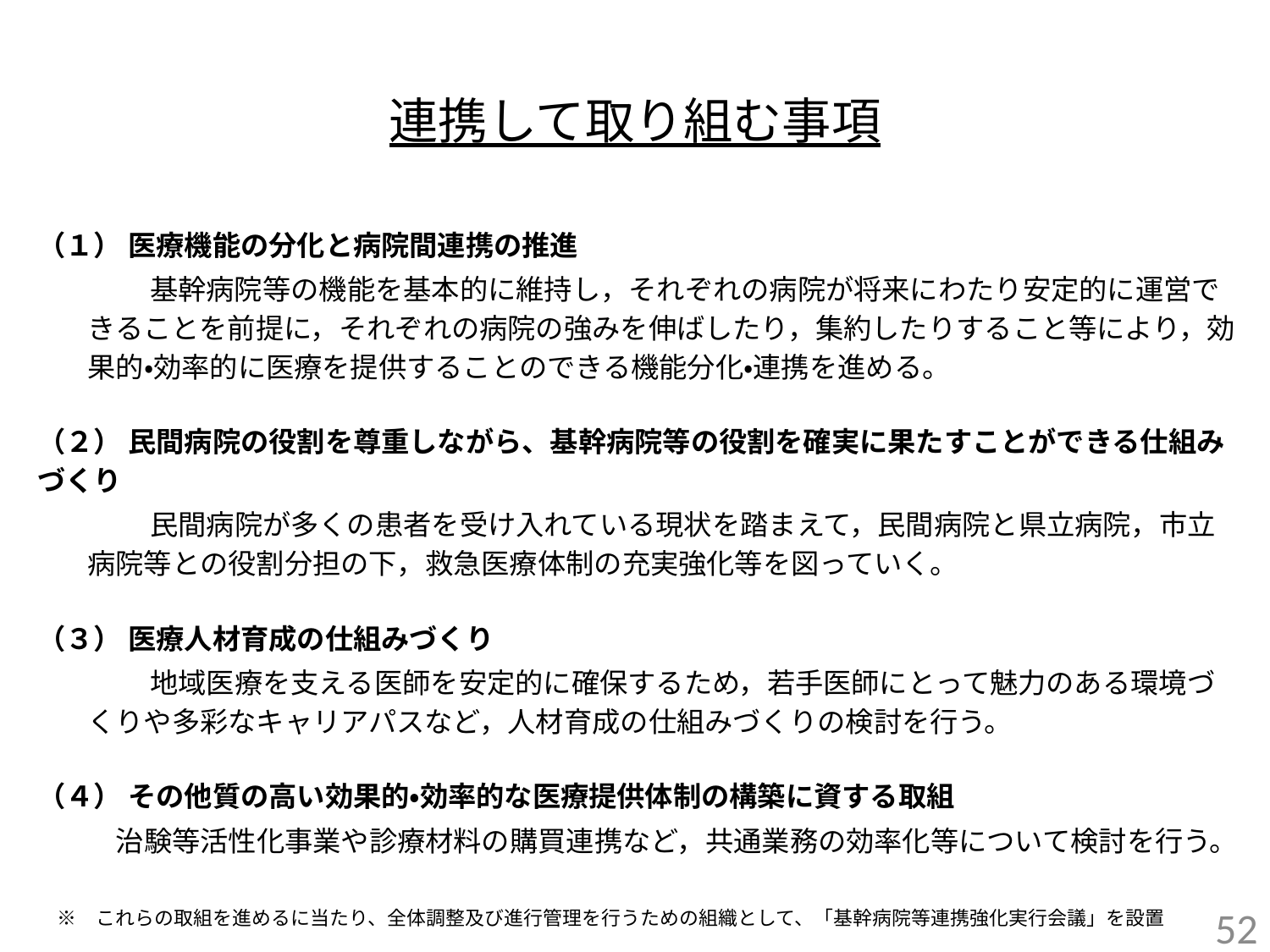

連携して取り組む事項
（１） 医療機能の分化と病院間連携の推進
　　　　基幹病院等の機能を基本的に維持し，それぞれの病院が将来にわたり安定的に運営できることを前提に，それぞれの病院の強みを伸ばしたり，集約したりすること等により，効果的・効率的に医療を提供することのできる機能分化・連携を進める。

（２） 民間病院の役割を尊重しながら、基幹病院等の役割を確実に果たすことができる仕組みづくり
　　　　民間病院が多くの患者を受け入れている現状を踏まえて，民間病院と県立病院，市立病院等との役割分担の下，救急医療体制の充実強化等を図っていく。

（３） 医療人材育成の仕組みづくり
　　　　地域医療を支える医師を安定的に確保するため，若手医師にとって魅力のある環境づくりや多彩なキャリアパスなど，人材育成の仕組みづくりの検討を行う。

（４） その他質の高い効果的・効率的な医療提供体制の構築に資する取組
　治験等活性化事業や診療材料の購買連携など，共通業務の効率化等について検討を行う。

　※　これらの取組を進めるに当たり、全体調整及び進行管理を行うための組織として、「基幹病院等連携強化実行会議」を設置
52